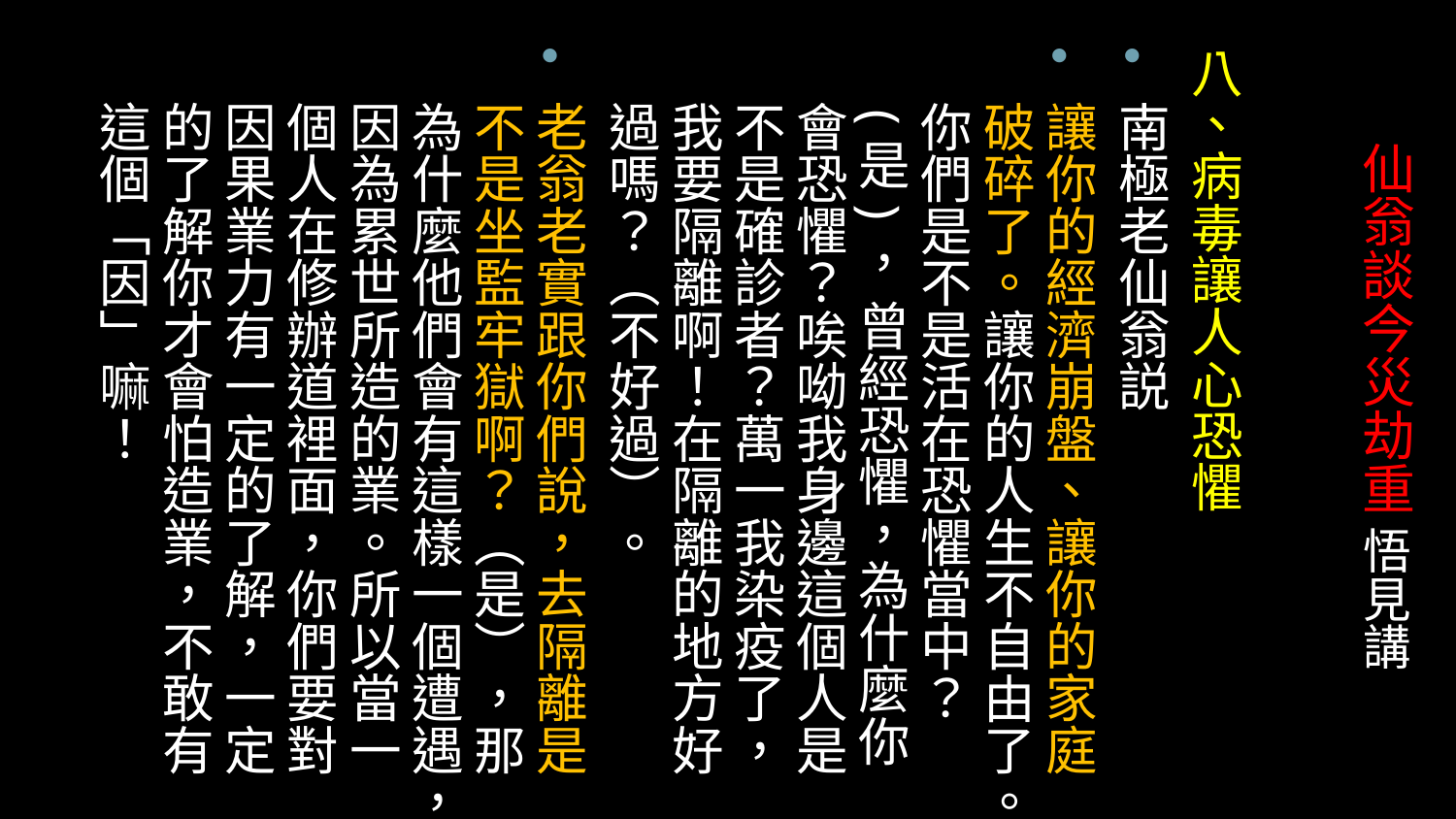

# 仙翁談今災劫重 悟見講
八、病毒讓人心恐懼
南極老仙翁説
讓你的經濟崩盤、讓你的家庭破碎了。讓你的人生不自由了。你們是不是活在恐懼當中？(是)， 曾經恐懼，為什麼你會恐懼？唉呦我身邊這個人是不是確診者？萬一我染疫了，我要隔離啊！在隔離的地方好過嗎？（不好過）。
老翁老實跟你們說，去隔離是不是坐監牢獄啊？（是），那為什麼他們會有這樣一個遭遇，因為累世所造的業。所以當一個人在修辦道裡面，你們要對因果業力有一定的了解，一定的了解你才會怕造業，不敢有這個「因」嘛！